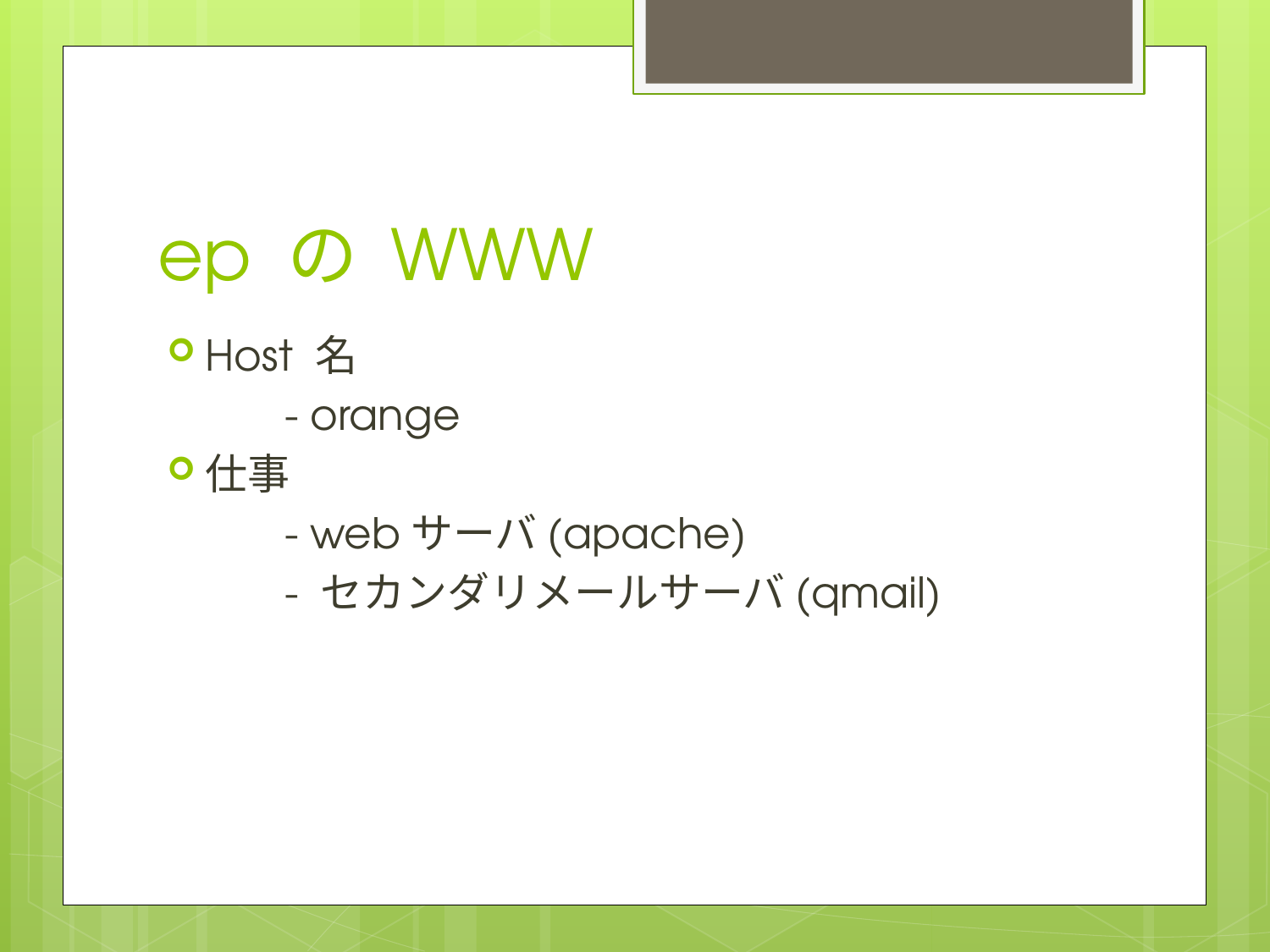

# ep の WWW
Host 名
	- orange
仕事
	- webサーバ(apache)
	- セカンダリメールサーバ(qmail)